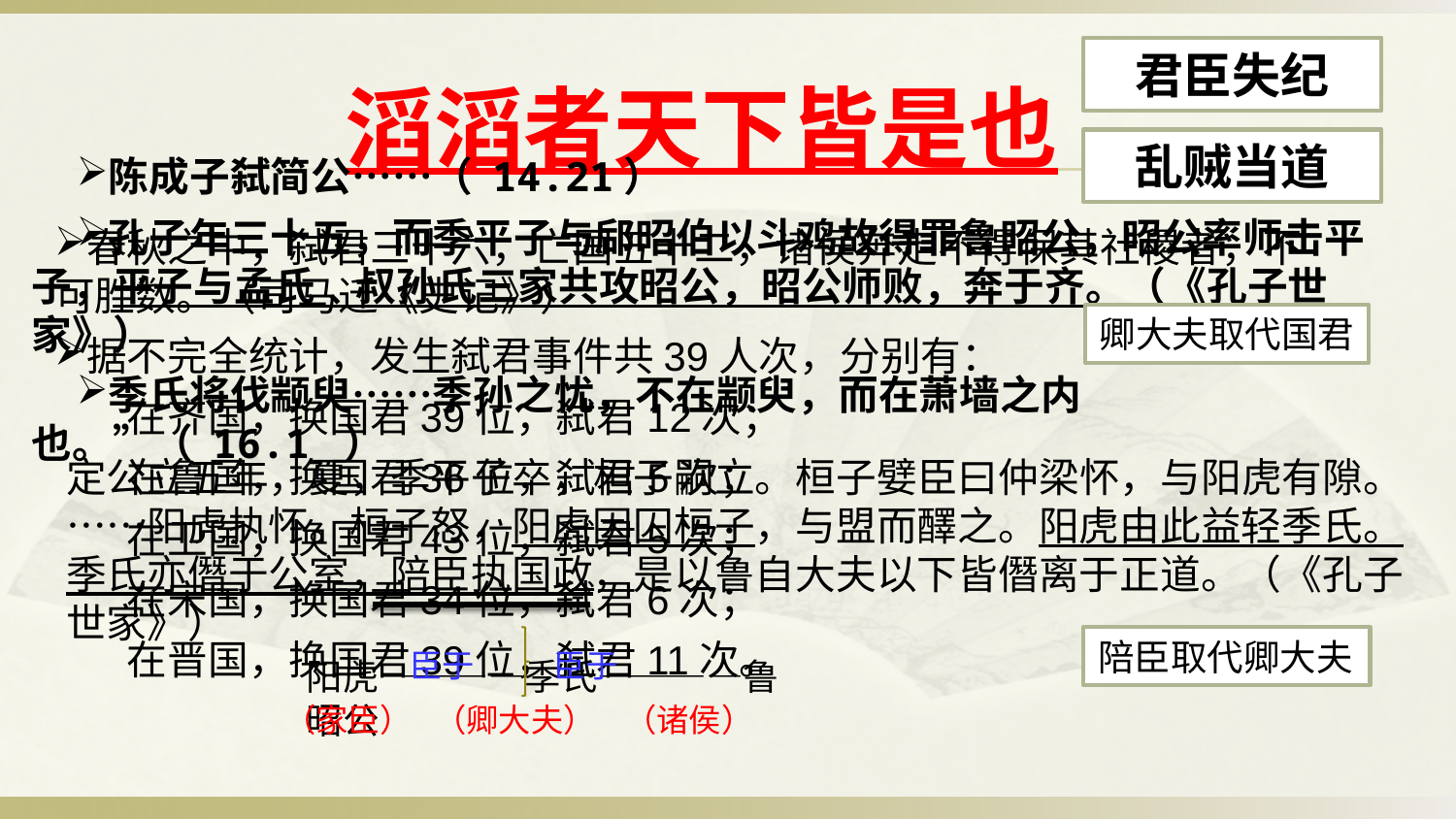

君臣失纪
滔滔者天下皆是也
乱贼当道
陈成子弑简公……（ 14.21）
孔子年三十五，而季平子与郈昭伯以斗鸡故得罪鲁昭公，昭公率师击平子，平子与孟氏﹑叔孙氏三家共攻昭公，昭公师败，奔于齐。（《孔子世家》）
季氏将伐颛臾……季孙之忧，不在颛臾，而在萧墙之内也。”（ 16.1 ）
春秋之中，弑君三十六，亡国五十二，诸侯奔走不得保其社稷者，不可胜数。（司马迁《史记》）
据不完全统计，发生弑君事件共39人次，分别有：
       在齐国，换国君39位，弑君12次；
       在鲁国，换国君36位，弑君5次；
       在卫国，换国君43位，弑君5次；
       在宋国，换国君34位，弑君6次；
       在晋国，换国君39位，弑君11次。
卿大夫取代国君
定公立五年，夏，季平子卒，桓子嗣立。桓子嬖臣曰仲梁怀，与阳虎有隙。……阳虎执怀。桓子怒，阳虎因囚桓子，与盟而醳之。阳虎由此益轻季氏。季氏亦僭于公室，陪臣执国政，是以鲁自大夫以下皆僭离于正道。（《孔子世家》）

陪臣取代卿大夫
臣于           臣于
阳虎————季氏————鲁昭公
（家臣）   （卿大夫）    （诸侯）